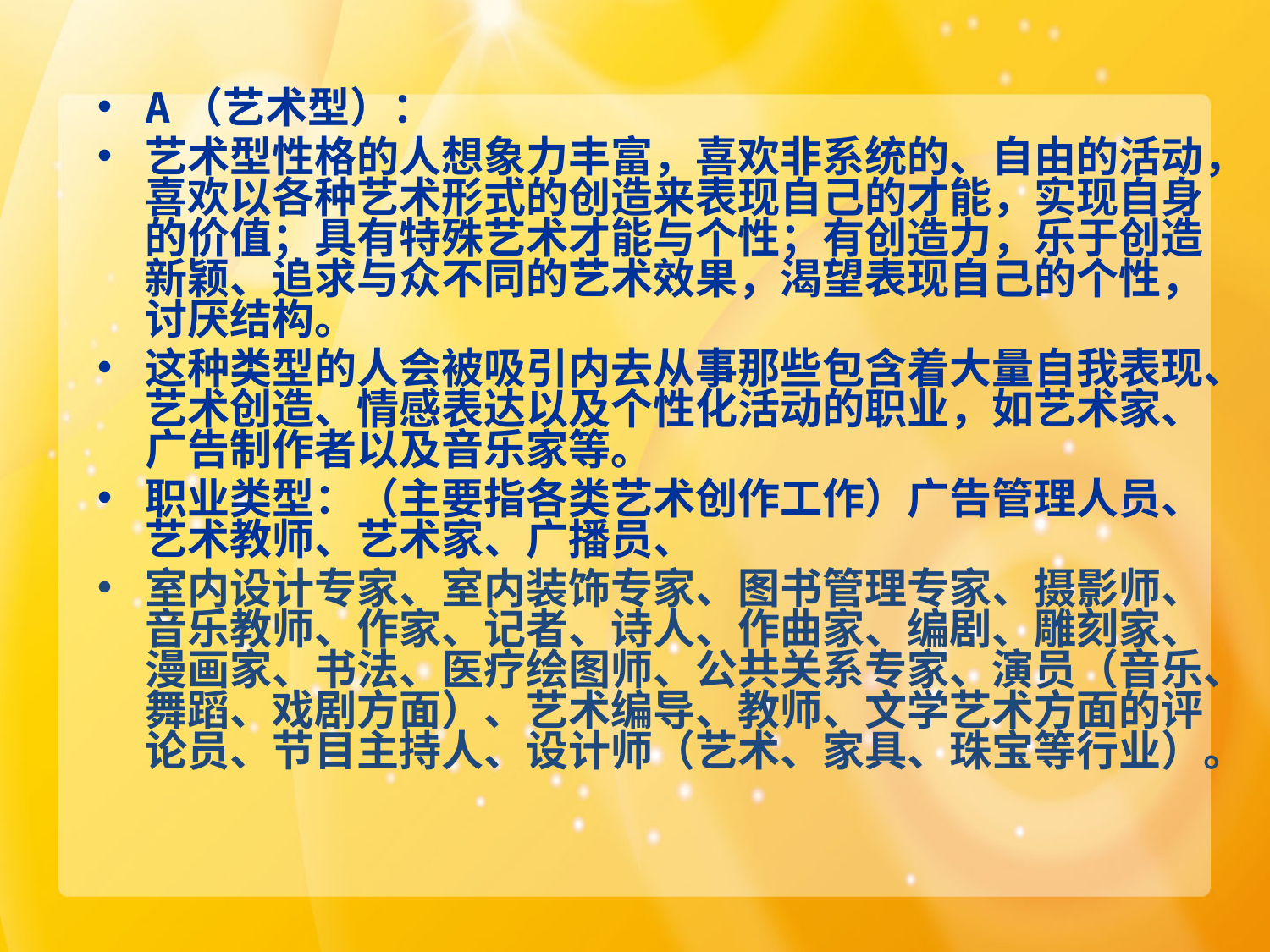

A（艺术型）：
艺术型性格的人想象力丰富，喜欢非系统的、自由的活动，喜欢以各种艺术形式的创造来表现自己的才能，实现自身的价值；具有特殊艺术才能与个性；有创造力，乐于创造新颖、追求与众不同的艺术效果，渴望表现自己的个性，讨厌结构。
这种类型的人会被吸引内去从事那些包含着大量自我表现、艺术创造、情感表达以及个性化活动的职业，如艺术家、广告制作者以及音乐家等。
职业类型：（主要指各类艺术创作工作）广告管理人员、艺术教师、艺术家、广播员、
室内设计专家、室内装饰专家、图书管理专家、摄影师、音乐教师、作家、记者、诗人、作曲家、编剧、雕刻家、漫画家、书法、医疗绘图师、公共关系专家、演员（音乐、舞蹈、戏剧方面）、艺术编导、教师、文学艺术方面的评论员、节目主持人、设计师（艺术、家具、珠宝等行业）。